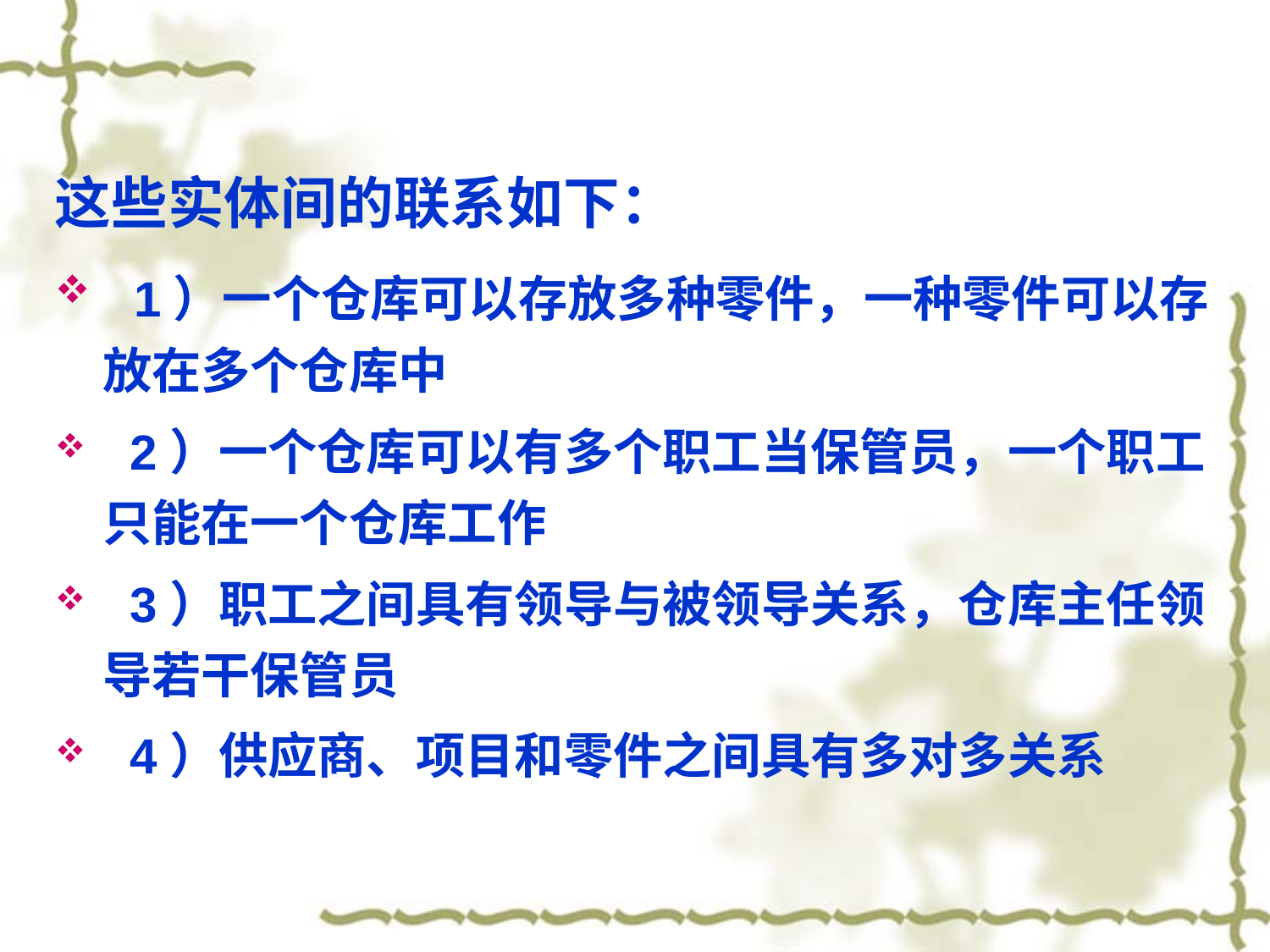

这些实体间的联系如下：
  1）一个仓库可以存放多种零件，一种零件可以存放在多个仓库中
  2）一个仓库可以有多个职工当保管员，一个职工只能在一个仓库工作
  3）职工之间具有领导与被领导关系，仓库主任领导若干保管员
  4）供应商、项目和零件之间具有多对多关系